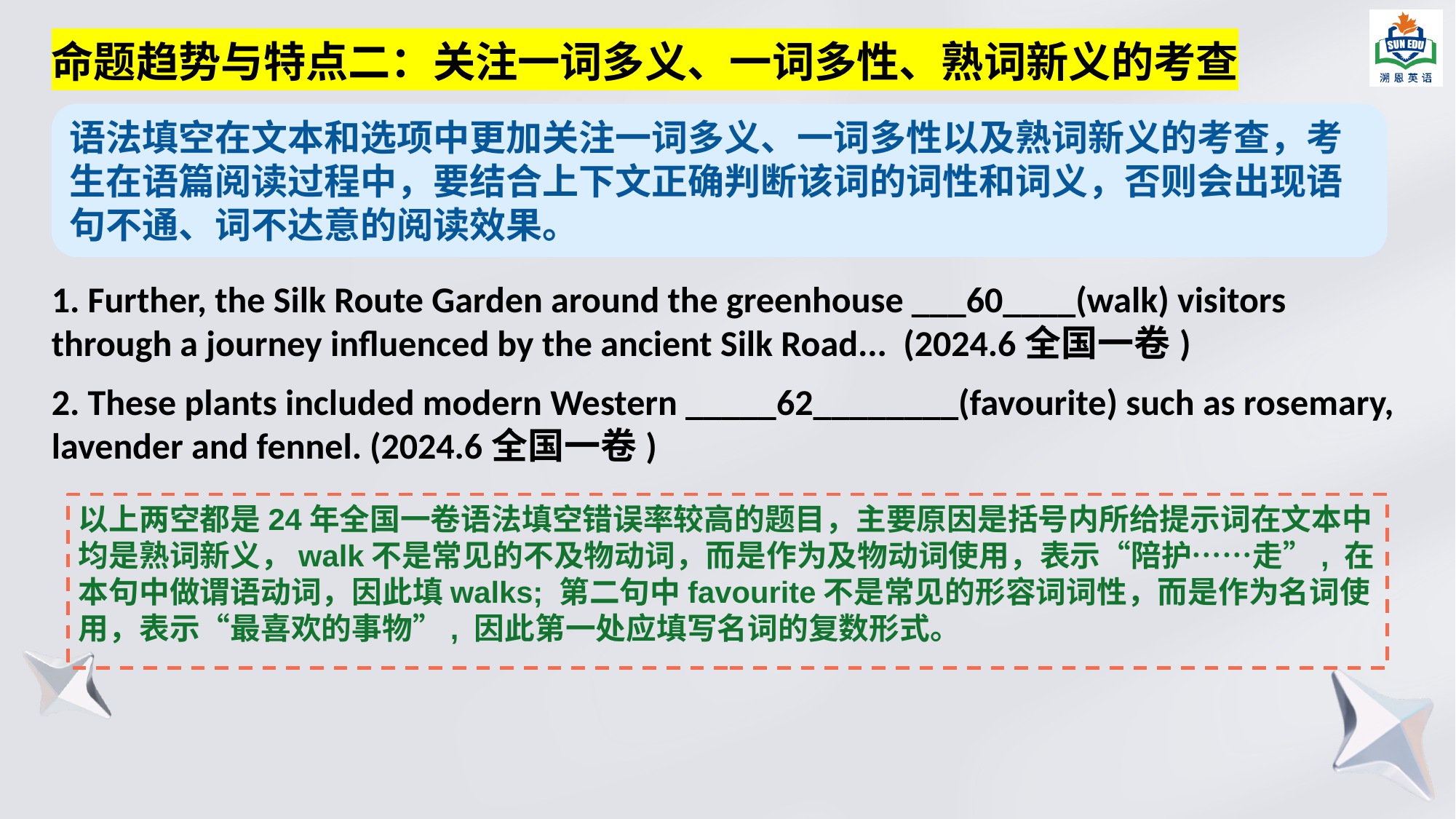

# 命题趋势与特点二：关注一词多义、一词多性、熟词新义的考查
语法填空在文本和选项中更加关注一词多义、一词多性以及熟词新义的考查，考生在语篇阅读过程中，要结合上下文正确判断该词的词性和词义，否则会出现语句不通、词不达意的阅读效果。
1. Further, the Silk Route Garden around the greenhouse ___60____(walk) visitors through a journey influenced by the ancient Silk Road...  (2024.6全国一卷)
2. These plants included modern Western _____62________(favourite) such as rosemary, lavender and fennel. (2024.6全国一卷)
以上两空都是24年全国一卷语法填空错误率较高的题目，主要原因是括号内所给提示词在文本中均是熟词新义，walk不是常见的不及物动词，而是作为及物动词使用，表示“陪护……走”, 在本句中做谓语动词，因此填walks; 第二句中favourite不是常见的形容词词性，而是作为名词使用，表示“最喜欢的事物”, 因此第一处应填写名词的复数形式。
16